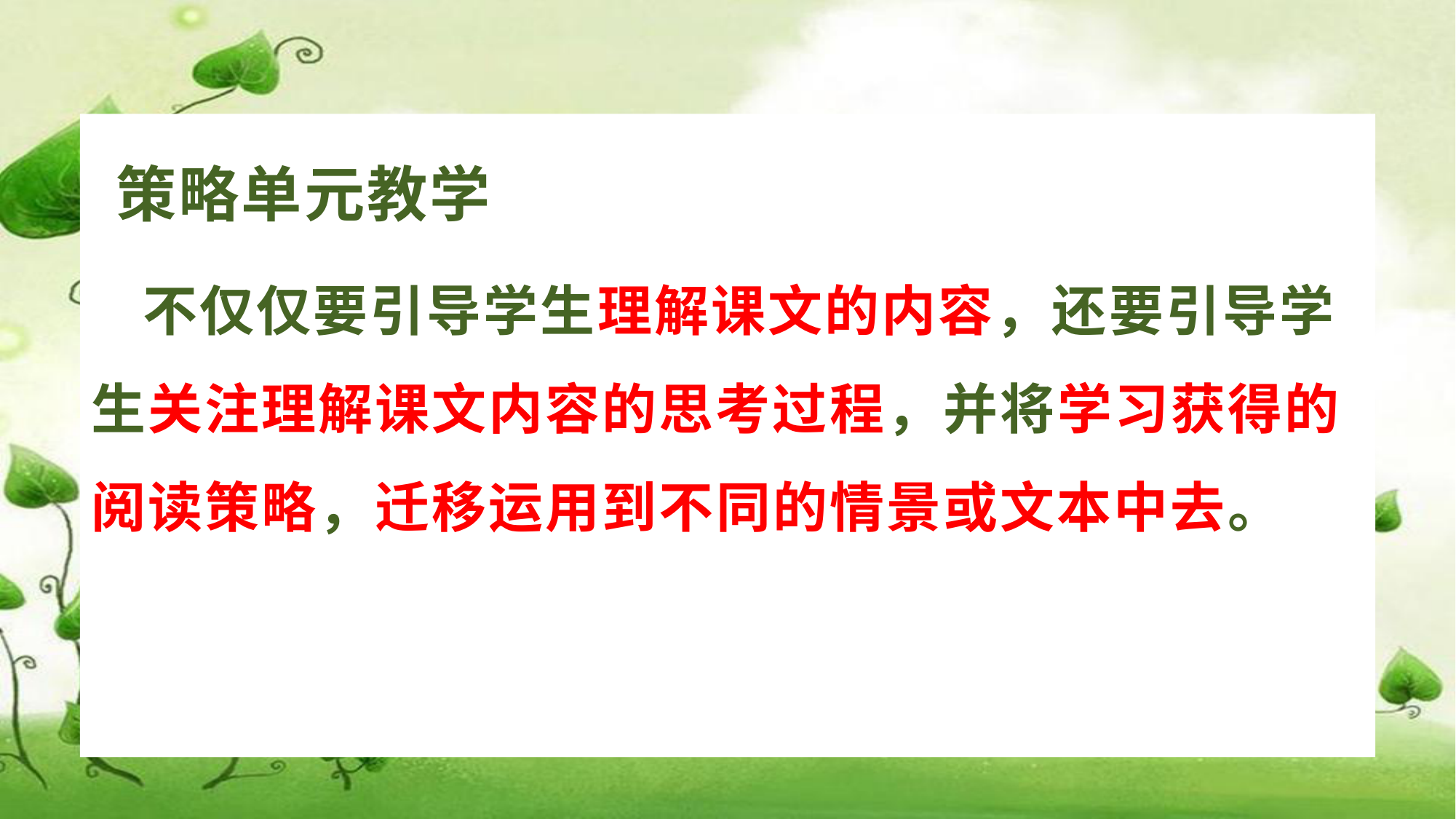

策略单元教学
   不仅仅要引导学生理解课文的内容，还要引导学生关注理解课文内容的思考过程，并将学习获得的阅读策略，迁移运用到不同的情景或文本中去。